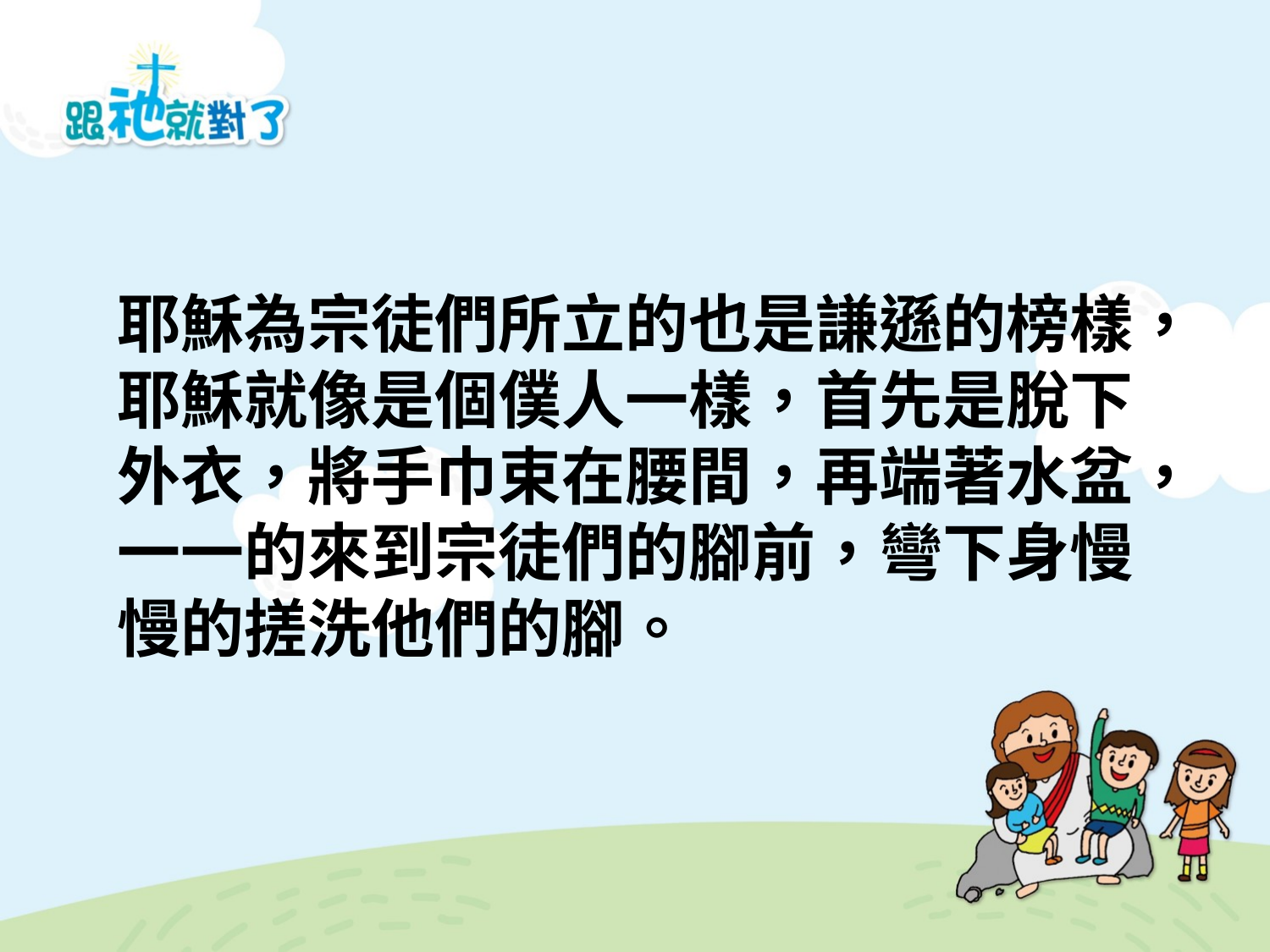

耶穌為宗徒們所立的也是謙遜的榜樣，耶穌就像是個僕人一樣，首先是脫下外衣，將手巾束在腰間，再端著水盆，一一的來到宗徒們的腳前，彎下身慢慢的搓洗他們的腳。